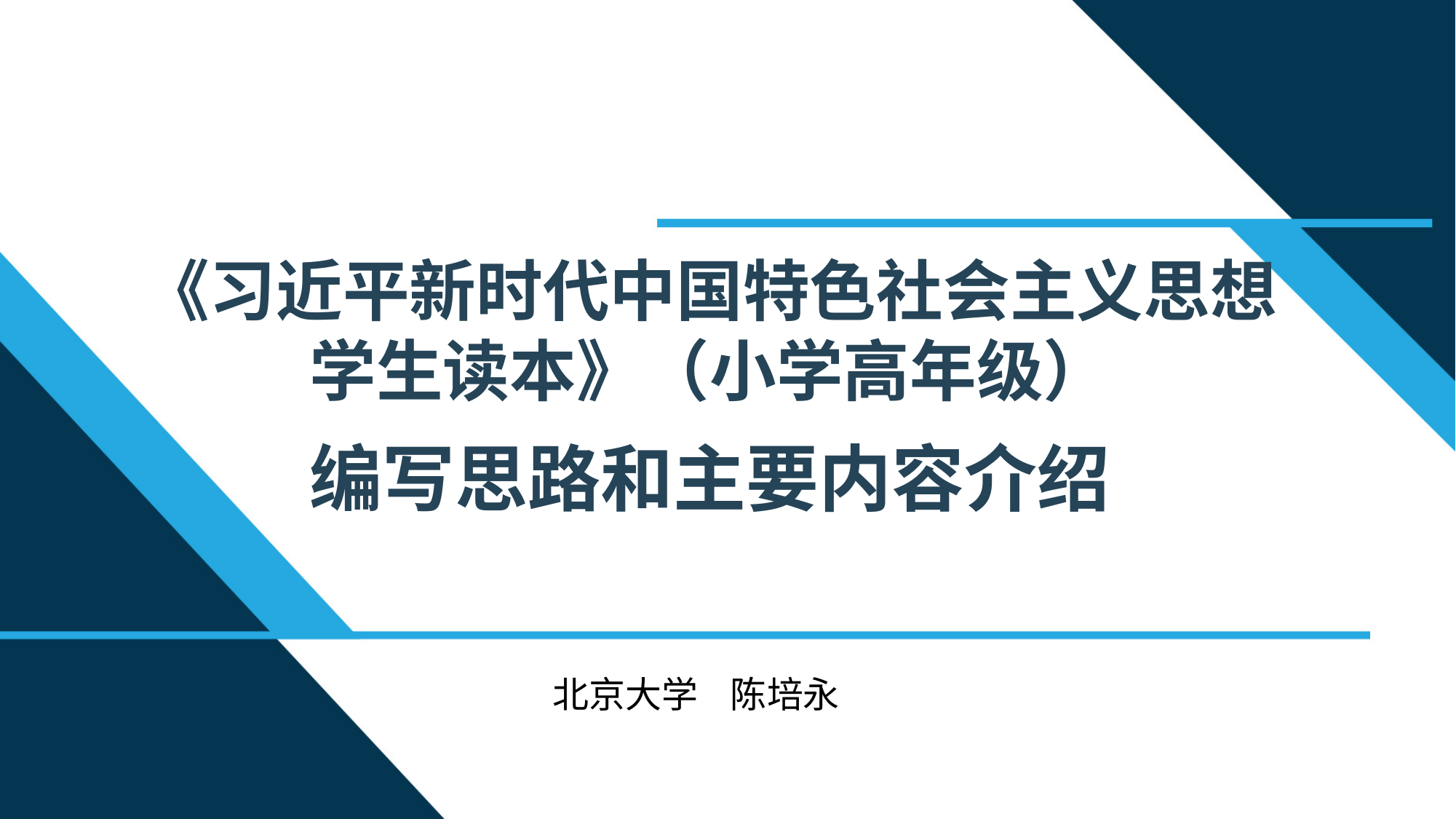

《习近平新时代中国特色社会主义思想
学生读本》（小学高年级）

编写思路和主要内容介绍

北京大学    陈培永